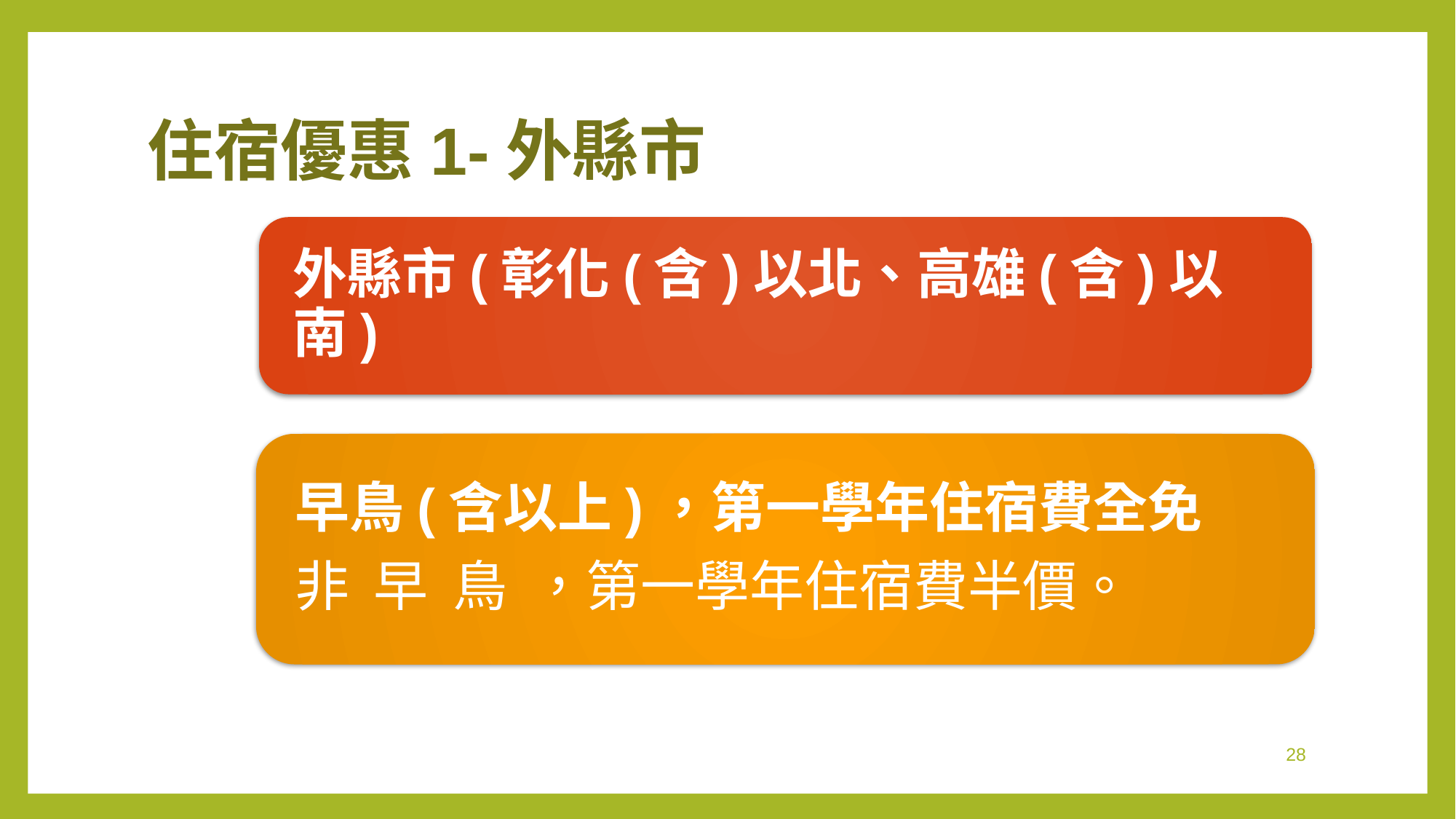

# 住宿優惠1-外縣市
外縣市(彰化(含)以北、高雄(含)以南)
早鳥(含以上)，第一學年住宿費全免
非  早  鳥  ，第一學年住宿費半價。

28